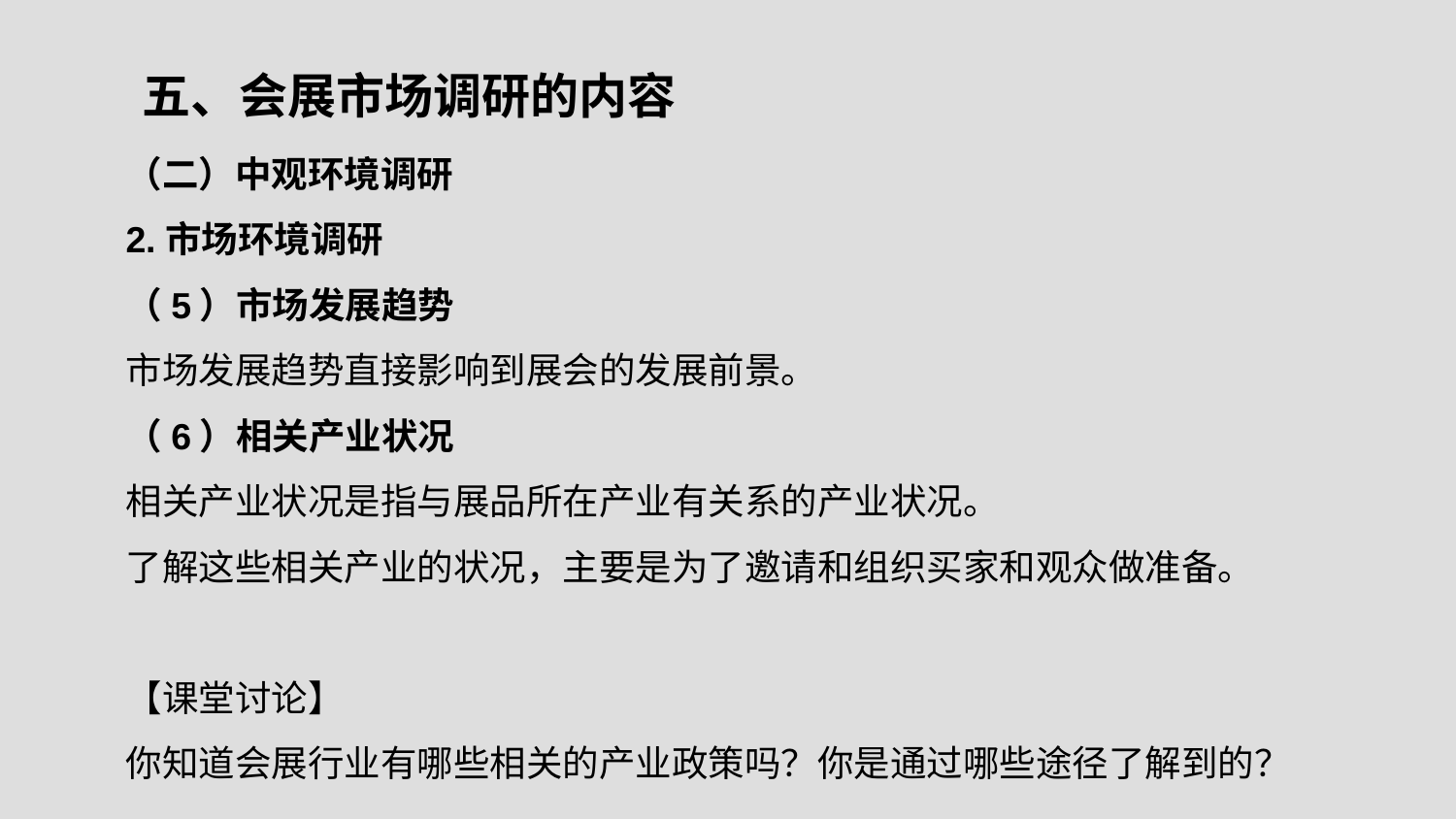

# 五、会展市场调研的内容
（二）中观环境调研
2.市场环境调研
（5）市场发展趋势
市场发展趋势直接影响到展会的发展前景。
（6）相关产业状况
相关产业状况是指与展品所在产业有关系的产业状况。
了解这些相关产业的状况，主要是为了邀请和组织买家和观众做准备。

【课堂讨论】
你知道会展行业有哪些相关的产业政策吗？你是通过哪些途径了解到的？